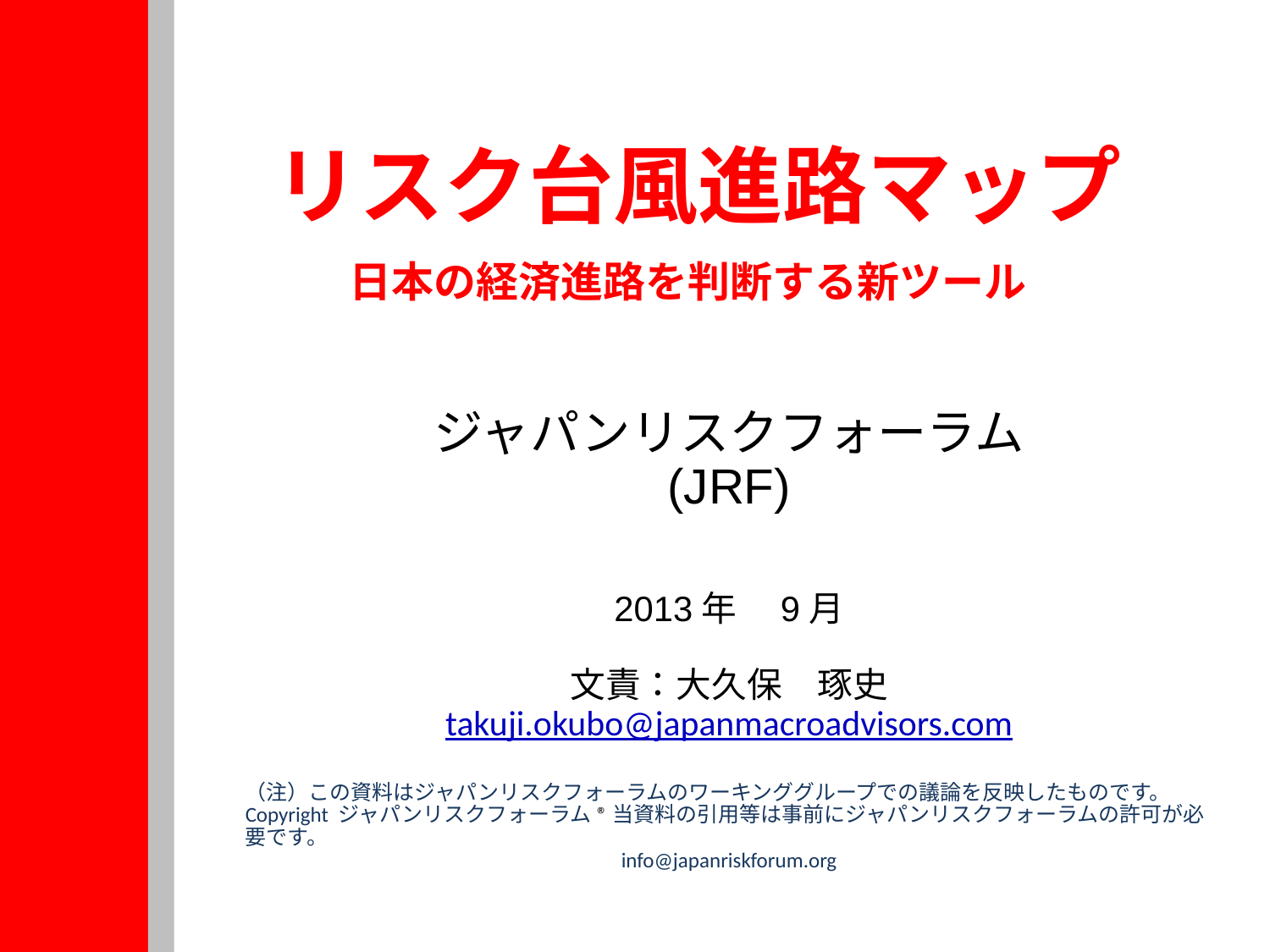

リスク台風進路マップ
日本の経済進路を判断する新ツール

ジャパンリスクフォーラム
(JRF)

2013年　9月
文責：大久保　琢史
takuji.okubo@japanmacroadvisors.com

（注）この資料はジャパンリスクフォーラムのワーキンググループでの議論を反映したものです。	Copyright ジャパンリスクフォーラム®当資料の引用等は事前にジャパンリスクフォーラムの許可が必要です。
info@japanriskforum.org